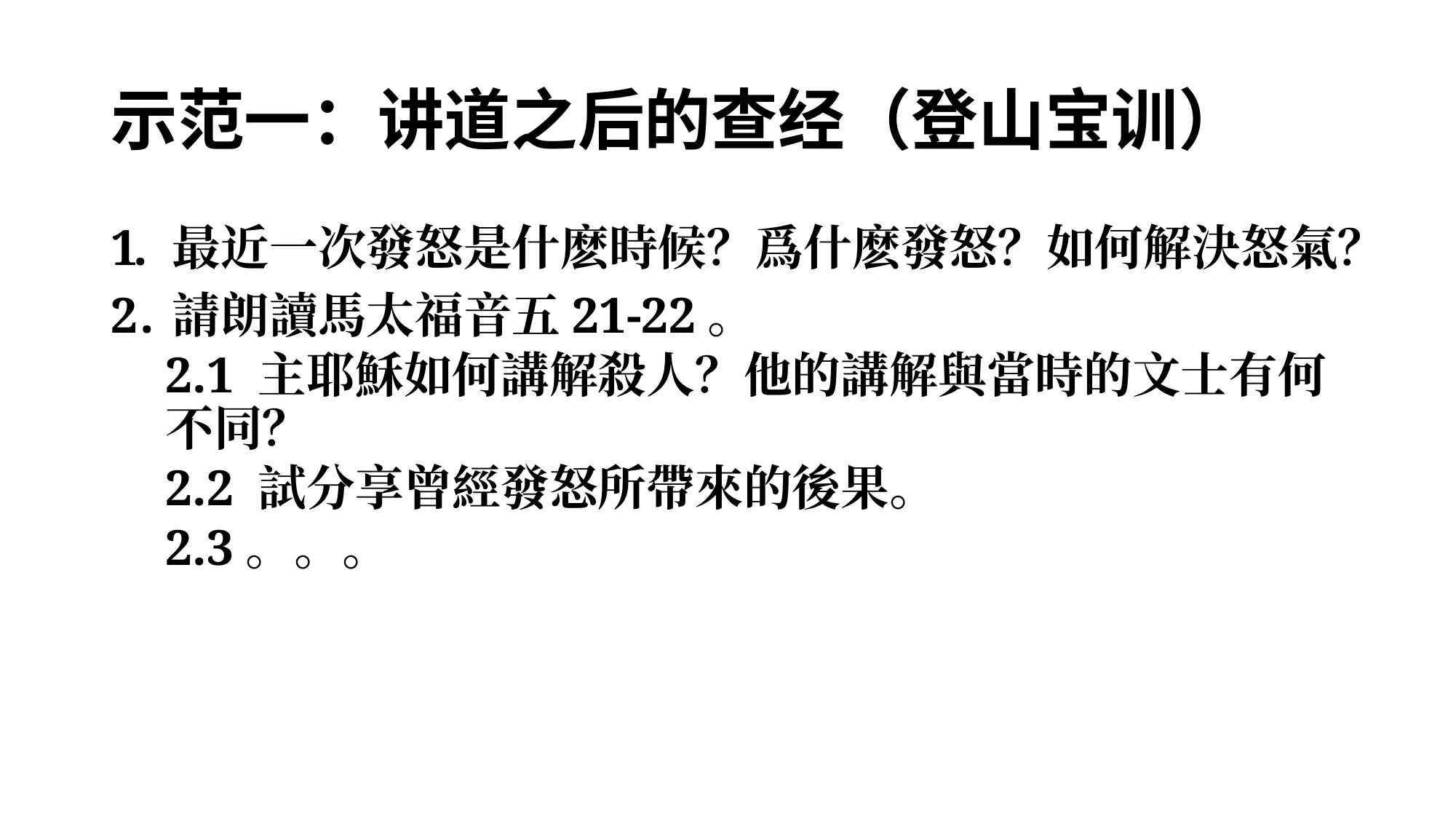

# 示范一：讲道之后的查经（登山宝训）
最近一次發怒是什麽時候？爲什麽發怒？如何解決怒氣？
請朗讀馬太福音五21-22。
2.1 主耶穌如何講解殺人？他的講解與當時的文士有何不同？
2.2 試分享曾經發怒所帶來的後果。
2.3。。。